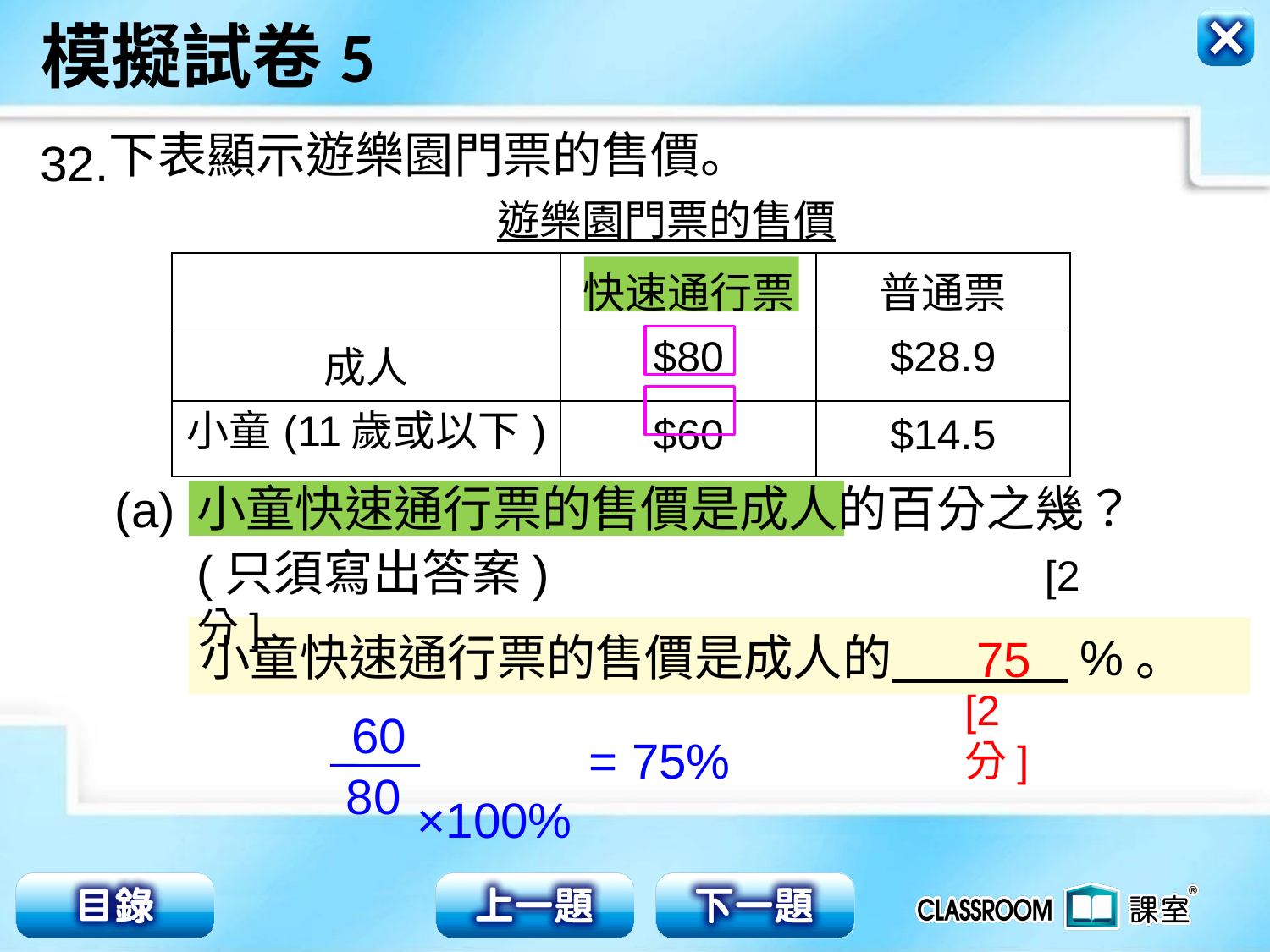

下表顯示遊樂園門票的售價。
32.
遊樂園門票的售價
|  | 快速通行票 | 普通票 |
| --- | --- | --- |
| 成人 | $80 | $28.9 |
| 小童(11歲或以下) | $60 | $14.5 |

小童快速通行票的售價是成人的百分之幾？
(只須寫出答案)                                    [2分]
(a)

小童快速通行票的售價是成人的                %。
75
[2分]
60
 ×100%
= 75%
80